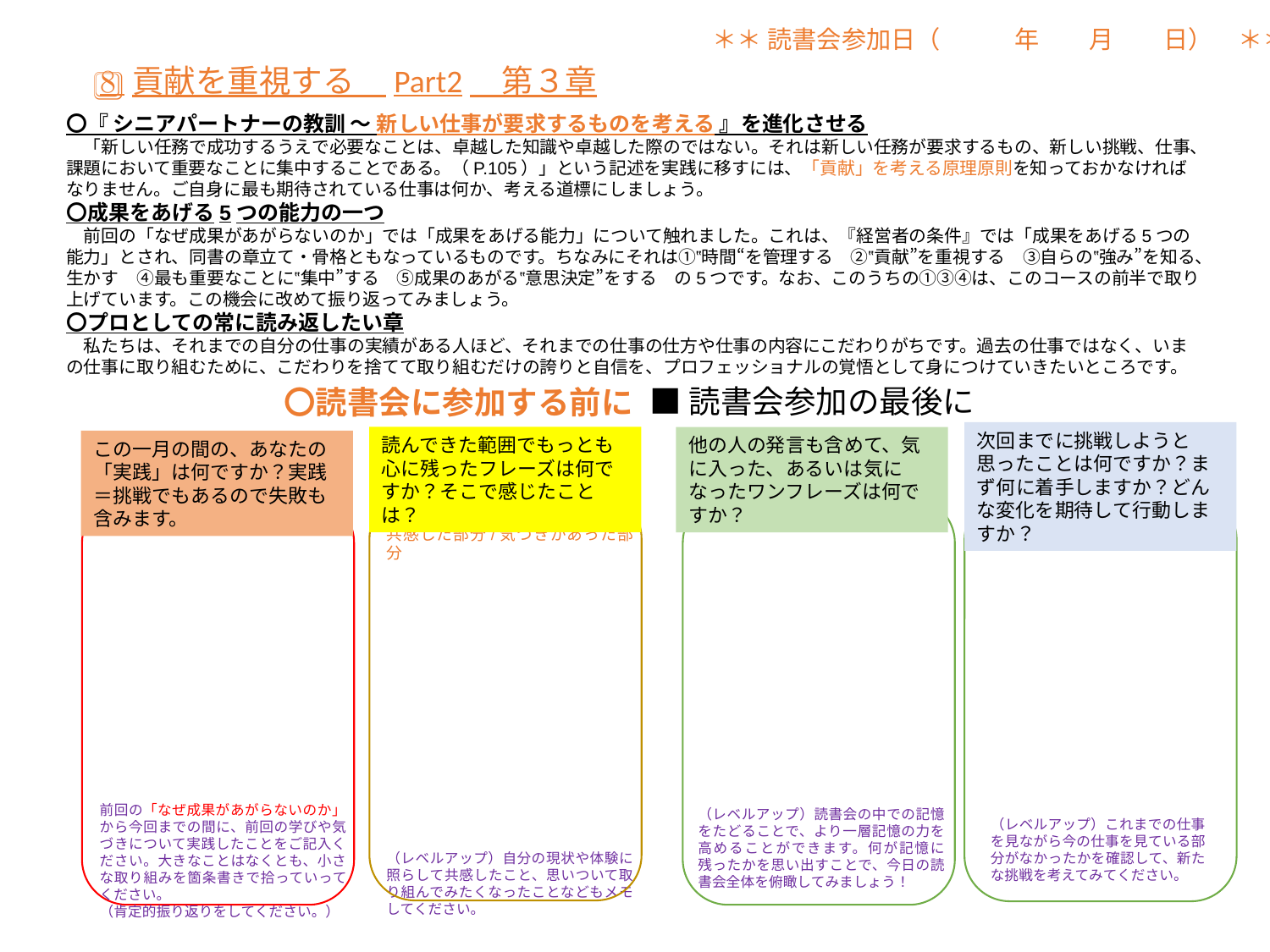

＊＊ 読書会参加日（　　　年　　月　　日）　＊＊
# 8⃣ 貢献を重視する　Part2　第３章
〇『 シニアパートナーの教訓 ～ 新しい仕事が要求するものを考える 』を進化させる
　「新しい任務で成功するうえで必要なことは、卓越した知識や卓越した際のではない。それは新しい任務が要求するもの、新しい挑戦、仕事、課題において重要なことに集中することである。（P.105）」という記述を実践に移すには、「貢献」を考える原理原則を知っておかなければなりません。ご自身に最も期待されている仕事は何か、考える道標にしましょう。
〇成果をあげる5つの能力の一つ
　前回の「なぜ成果があがらないのか」では「成果をあげる能力」について触れました。これは、『経営者の条件』では「成果をあげる5つの能力」とされ、同書の章立て・骨格ともなっているものです。ちなみにそれは①‟時間“を管理する　②‟貢献”を重視する　③自らの‟強み”を知る、生かす　④最も重要なことに‟集中”する　⑤成果のあがる‟意思決定”をする　の5つです。なお、このうちの①③④は、このコースの前半で取り上げています。この機会に改めて振り返ってみましょう。
〇プロとしての常に読み返したい章
　私たちは、それまでの自分の仕事の実績がある人ほど、それまでの仕事の仕方や仕事の内容にこだわりがちです。過去の仕事ではなく、いまの仕事に取り組むために、こだわりを捨てて取り組むだけの誇りと自信を、プロフェッショナルの覚悟として身につけていきたいところです。

■読書会参加の最後に
〇読書会に参加する前に
次回までに挑戦しようと思ったことは何ですか？まず何に着手しますか？どんな変化を期待して行動しますか？
読んできた範囲でもっとも心に残ったフレーズは何ですか？そこで感じたことは？
他の人の発言も含めて、気に入った、あるいは気になったワンフレーズは何ですか？
この一月の間の、あなたの「実践」は何ですか？実践＝挑戦でもあるので失敗も含みます。

共感した部分/気づきがあった部分

（レベルアップ）自分の現状や体験に照らして共感したこと、思いついて取り組んでみたくなったことなどもメモしてください。

（レベルアップ）これまでの仕事を見ながら今の仕事を見ている部分がなかったかを確認して、新たな挑戦を考えてみてください。

（レベルアップ）読書会の中での記憶をたどることで、より一層記憶の力を高めることができます。何が記憶に残ったかを思い出すことで、今日の読書会全体を俯瞰してみましょう！

前回の「なぜ成果があがらないのか」から今回までの間に、前回の学びや気づきについて実践したことをご記入ください。大きなことはなくとも、小さな取り組みを箇条書きで拾っていってください。
（肯定的振り返りをしてください。）